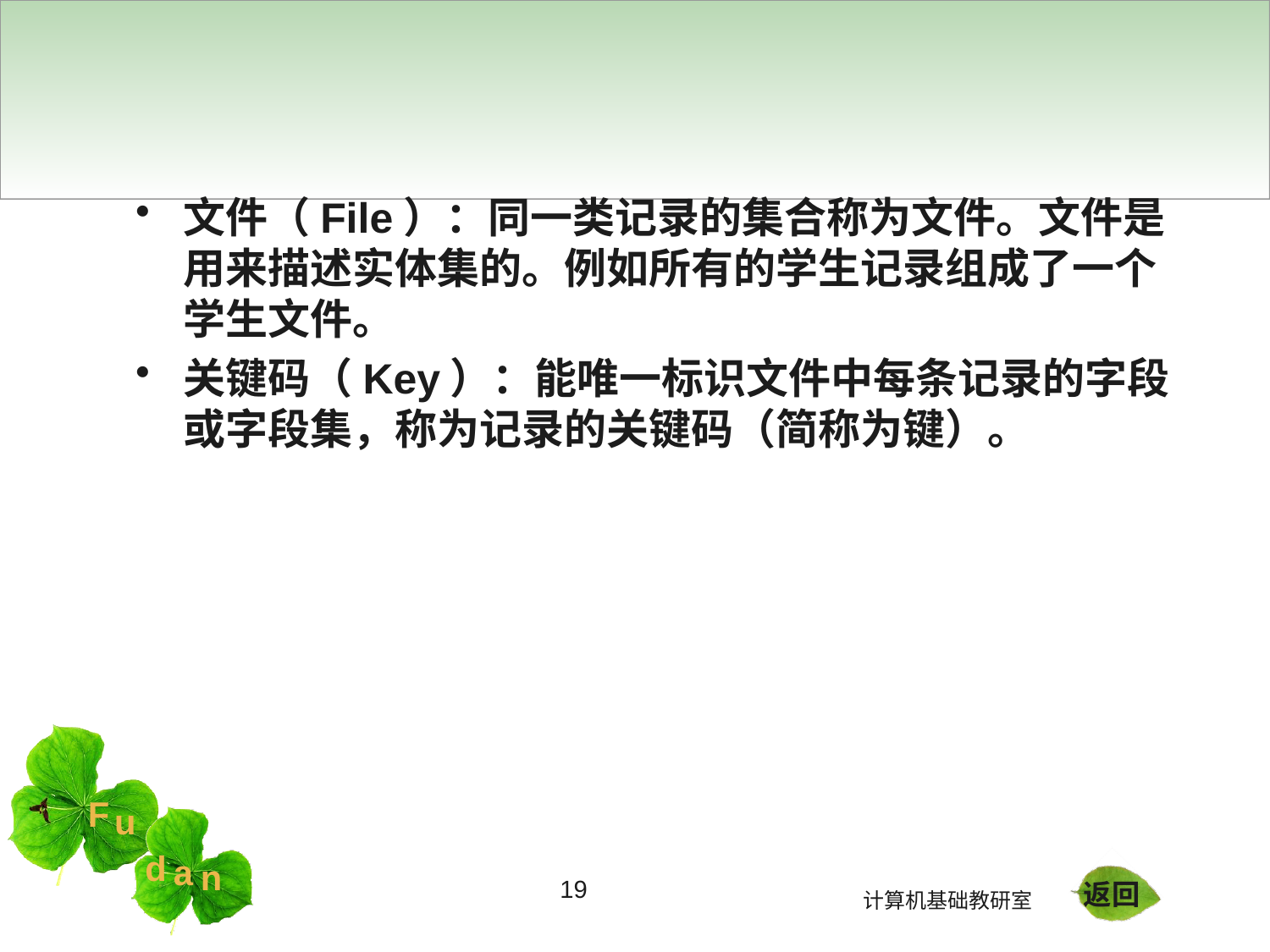

#
文件（File）：同一类记录的集合称为文件。文件是用来描述实体集的。例如所有的学生记录组成了一个学生文件。
关键码（Key）：能唯一标识文件中每条记录的字段或字段集，称为记录的关键码（简称为键）。

19
返回